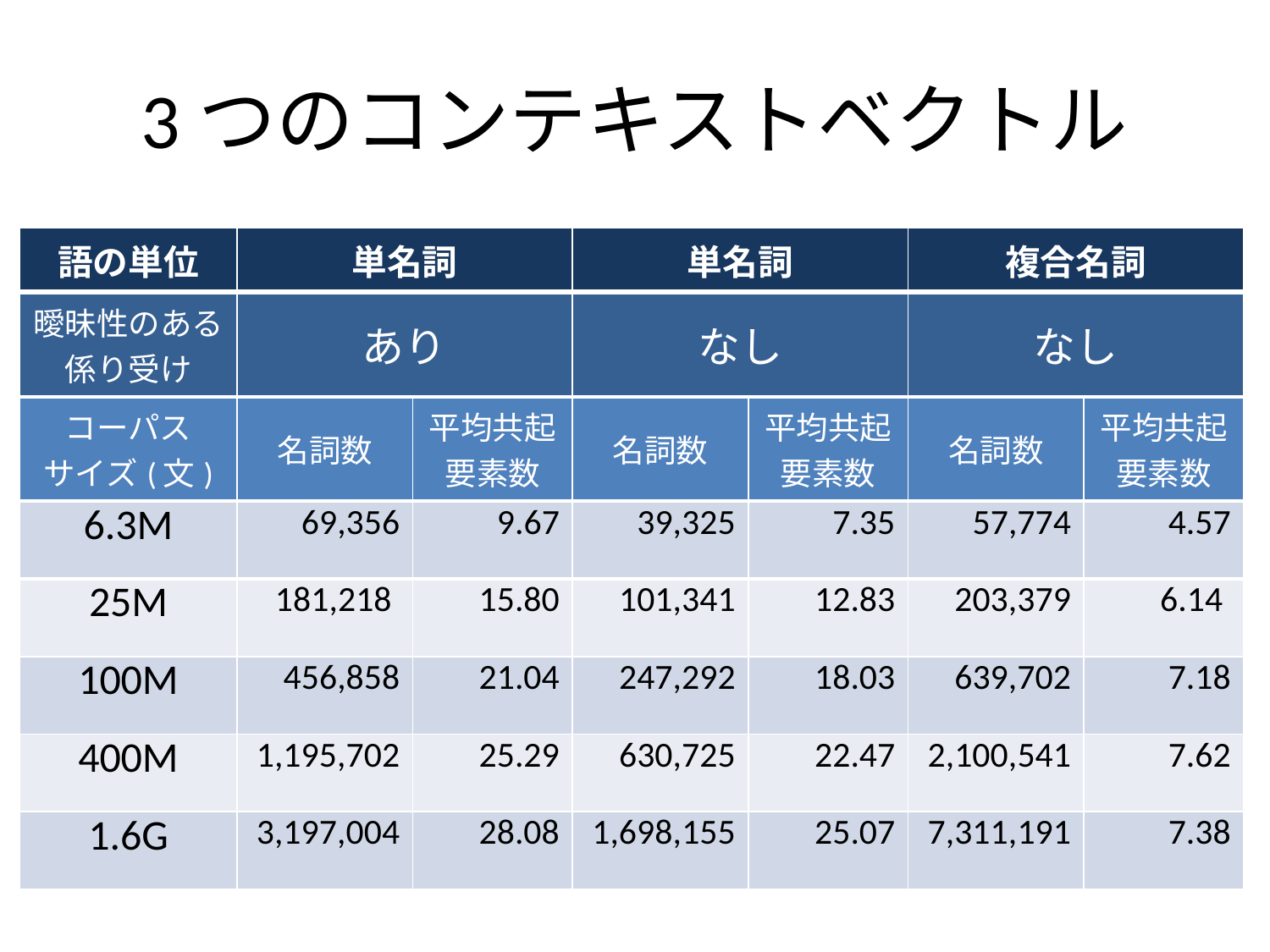

# 3つのコンテキストベクトル
| 語の単位 | 単名詞 |  | 単名詞 |  | 複合名詞 |  |
| --- | --- | --- | --- | --- | --- | --- |
| 曖昧性のある 係り受け | あり |  | なし |  | なし |  |
| コーパス サイズ(文) | 名詞数 | 平均共起 要素数 | 名詞数 | 平均共起 要素数 | 名詞数 | 平均共起 要素数 |
| 6.3M | 69,356 | 9.67 | 39,325 | 7.35 | 57,774 | 4.57 |
| 25M | 181,218 | 15.80 | 101,341 | 12.83 | 203,379 | 6.14 |
| 100M | 456,858 | 21.04 | 247,292 | 18.03 | 639,702 | 7.18 |
| 400M | 1,195,702 | 25.29 | 630,725 | 22.47 | 2,100,541 | 7.62 |
| 1.6G | 3,197,004 | 28.08 | 1,698,155 | 25.07 | 7,311,191 | 7.38 |